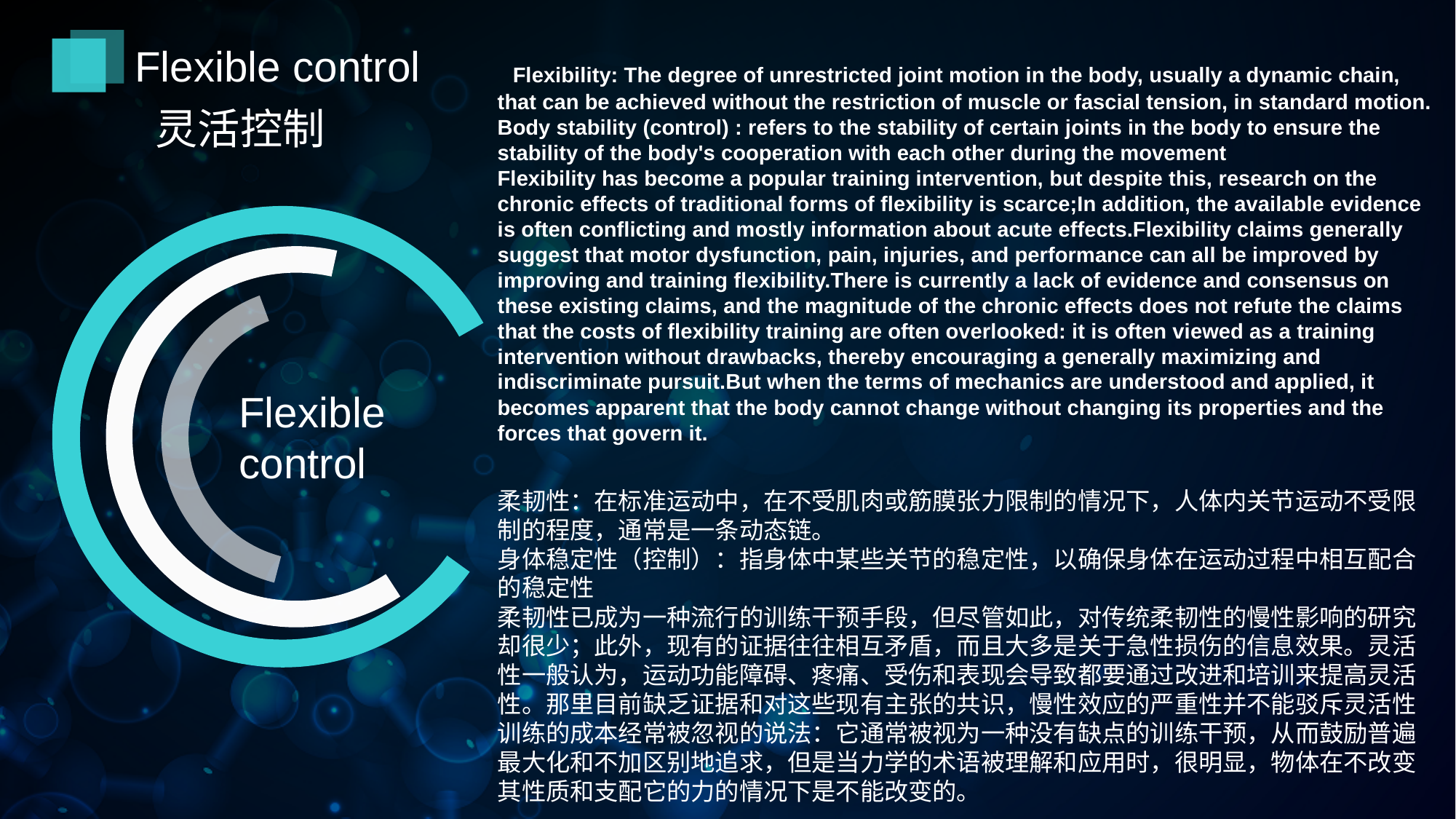

Flexible control
  Flexibility: The degree of unrestricted joint motion in the body, usually a dynamic chain, that can be achieved without the restriction of muscle or fascial tension, in standard motion.Body stability (control) : refers to the stability of certain joints in the body to ensure the stability of the body's cooperation with each other during the movementFlexibility has become a popular training intervention, but despite this, research on the chronic effects of traditional forms of flexibility is scarce;In addition, the available evidence is often conflicting and mostly information about acute effects.Flexibility claims generally suggest that motor dysfunction, pain, injuries, and performance can all be improved by improving and training flexibility.There is currently a lack of evidence and consensus on these existing claims, and the magnitude of the chronic effects does not refute the claims that the costs of flexibility training are often overlooked: it is often viewed as a training intervention without drawbacks, thereby encouraging a generally maximizing and indiscriminate pursuit.But when the terms of mechanics are understood and applied, it becomes apparent that the body cannot change without changing its properties and the forces that govern it.
灵活控制

Flexible control
柔韧性：在标准运动中，在不受肌肉或筋膜张力限制的情况下，人体内关节运动不受限制的程度，通常是一条动态链。
身体稳定性（控制）：指身体中某些关节的稳定性，以确保身体在运动过程中相互配合的稳定性
柔韧性已成为一种流行的训练干预手段，但尽管如此，对传统柔韧性的慢性影响的研究却很少；此外，现有的证据往往相互矛盾，而且大多是关于急性损伤的信息效果。灵活性一般认为，运动功能障碍、疼痛、受伤和表现会导致都要通过改进和培训来提高灵活性。那里目前缺乏证据和对这些现有主张的共识，慢性效应的严重性并不能驳斥灵活性训练的成本经常被忽视的说法：它通常被视为一种没有缺点的训练干预，从而鼓励普遍最大化和不加区别地追求，但是当力学的术语被理解和应用时，很明显，物体在不改变其性质和支配它的力的情况下是不能改变的。